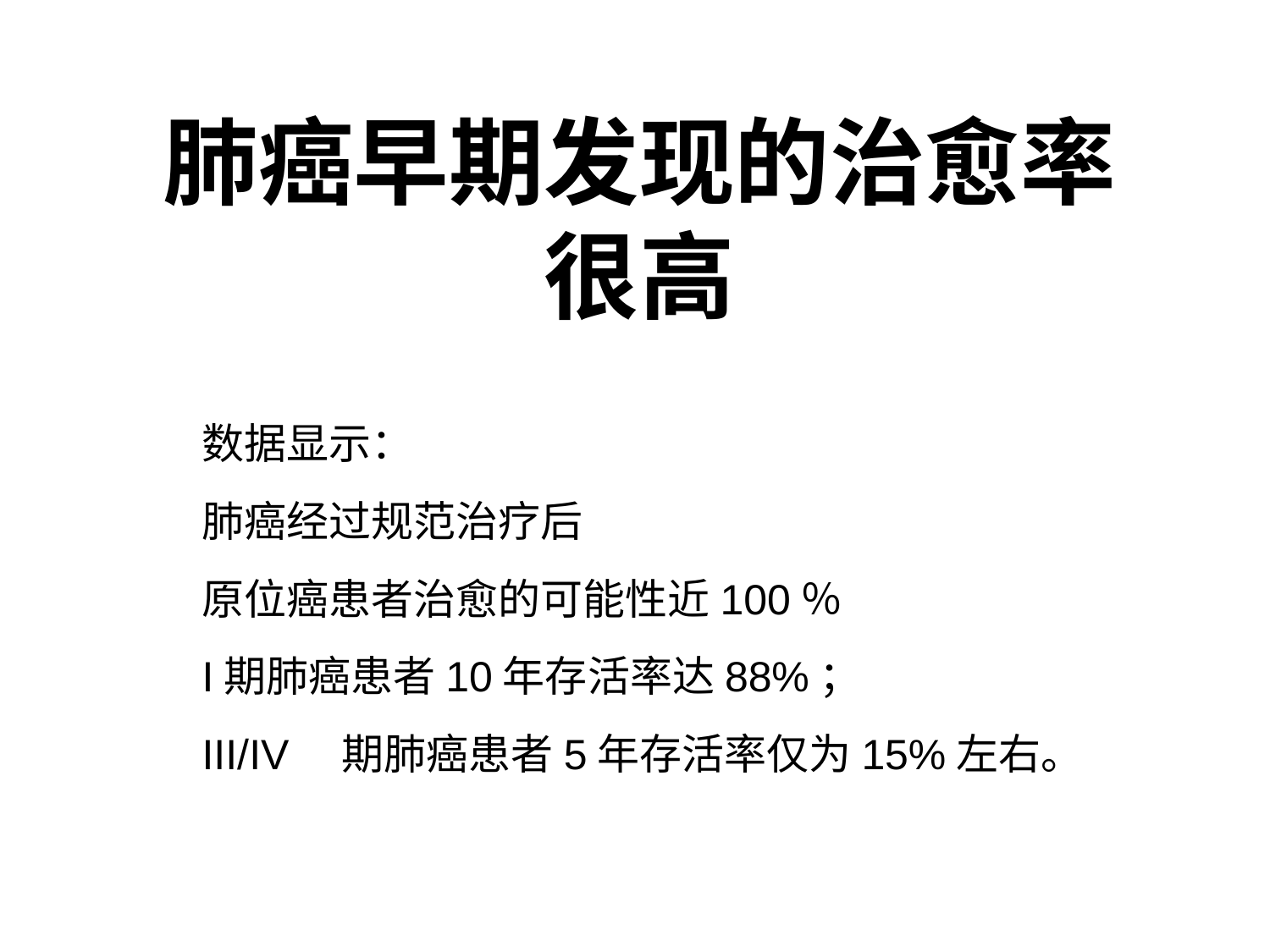

肺癌早期发现的治愈率
很高
数据显示：
肺癌经过规范治疗后
原位癌患者治愈的可能性近100％
I期肺癌患者10年存活率达88%；
III/IV　期肺癌患者5年存活率仅为15%左右。